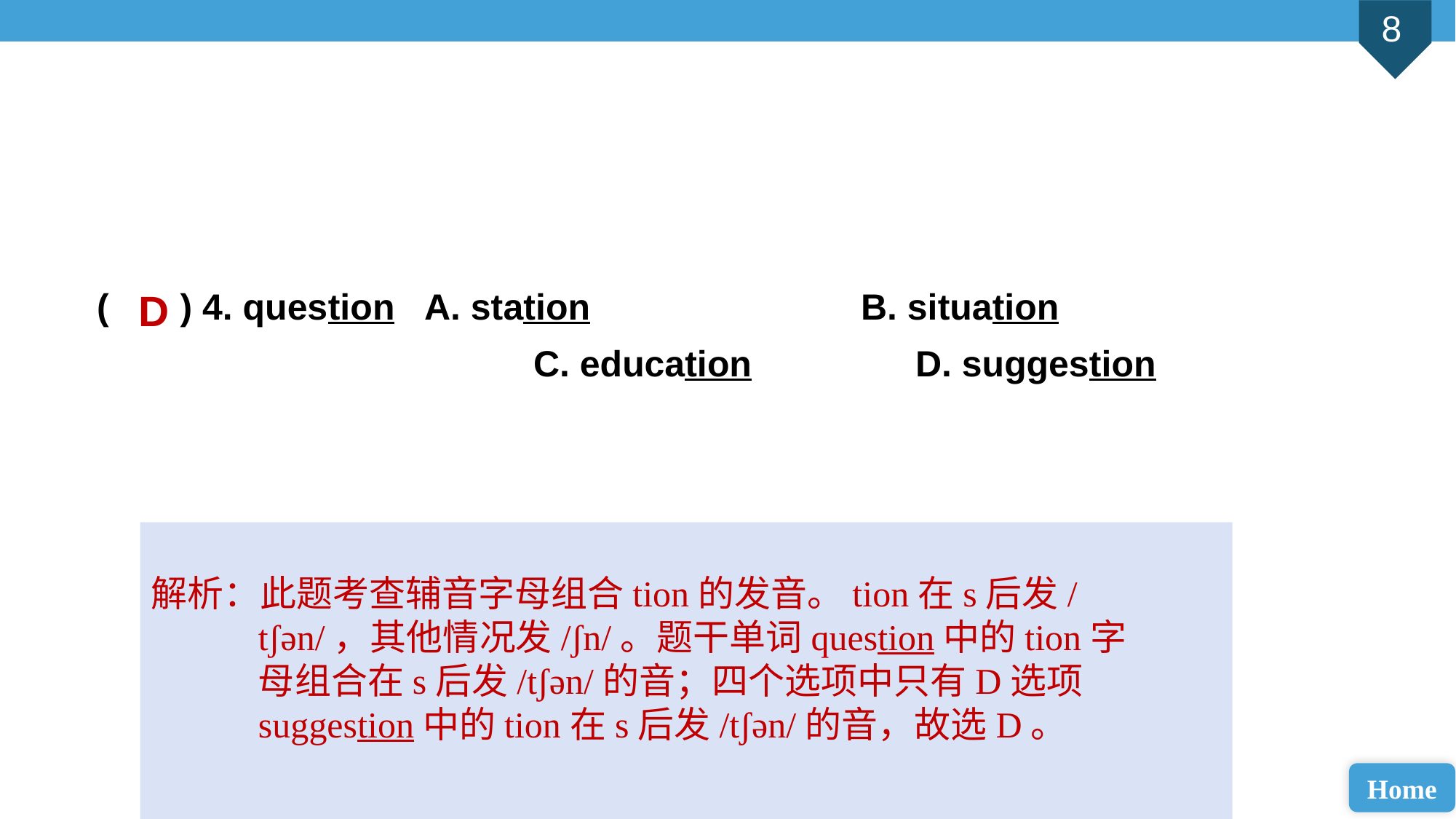

(       ) 4. question 	A. station 			B. situation
C. education 		D. suggestion
D

解析：此题考查辅音字母组合tion的发音。tion在s后发/tʃən/，其他情况发/ʃn/。题干单词question中的tion字母组合在s后发/tʃən/的音；四个选项中只有D选项suggestion中的tion在s后发/tʃən/的音，故选D。